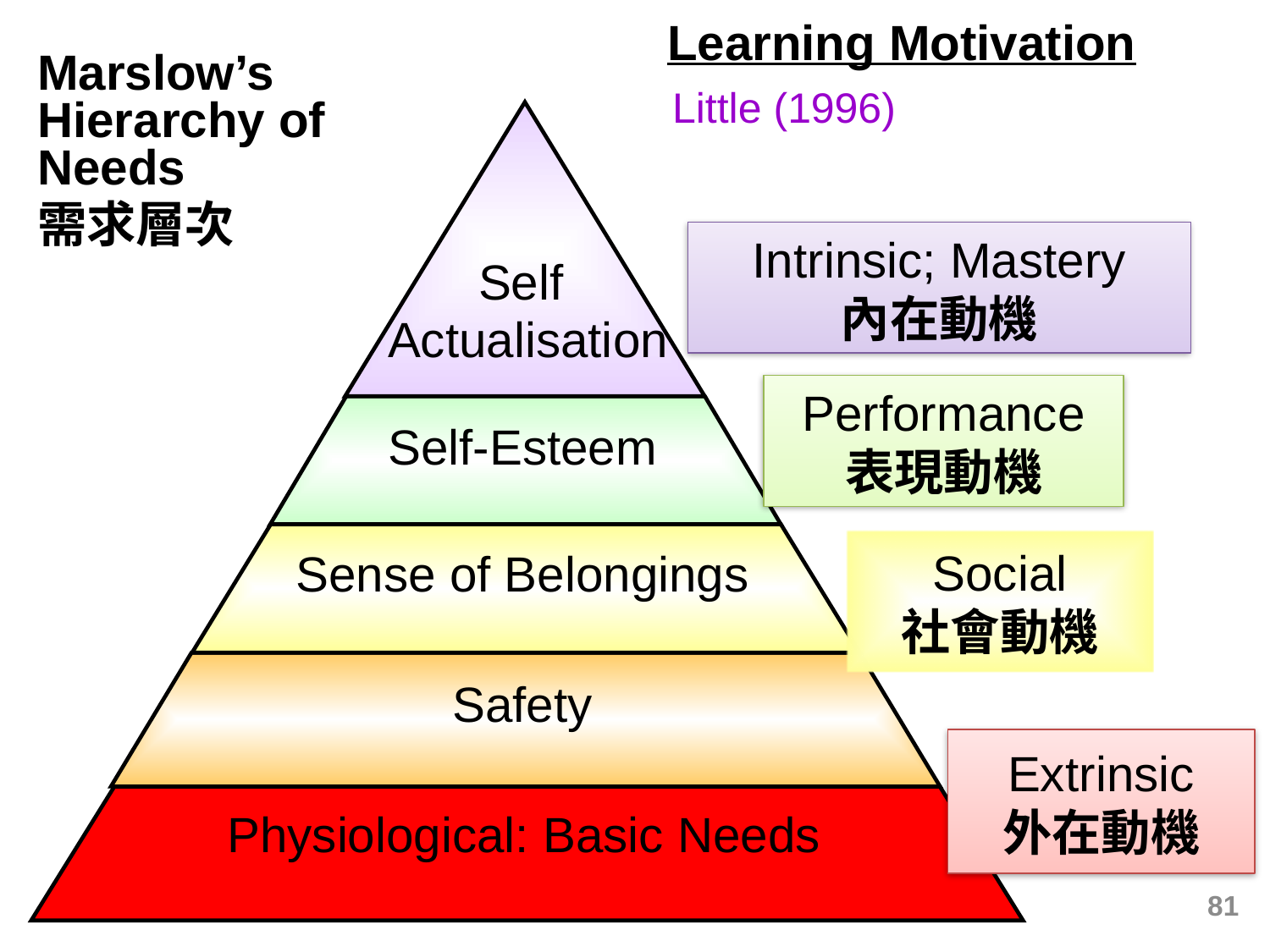

Learning Motivation
Little (1996)
Marslow’s Hierarchy of Needs
需求層次

Self
Actualisation
Intrinsic; Mastery
內在動機
Performance
表現動機

Self-Esteem

Sense of Belongings
Social
社會動機

Safety
Extrinsic
外在動機

Physiological: Basic Needs
81